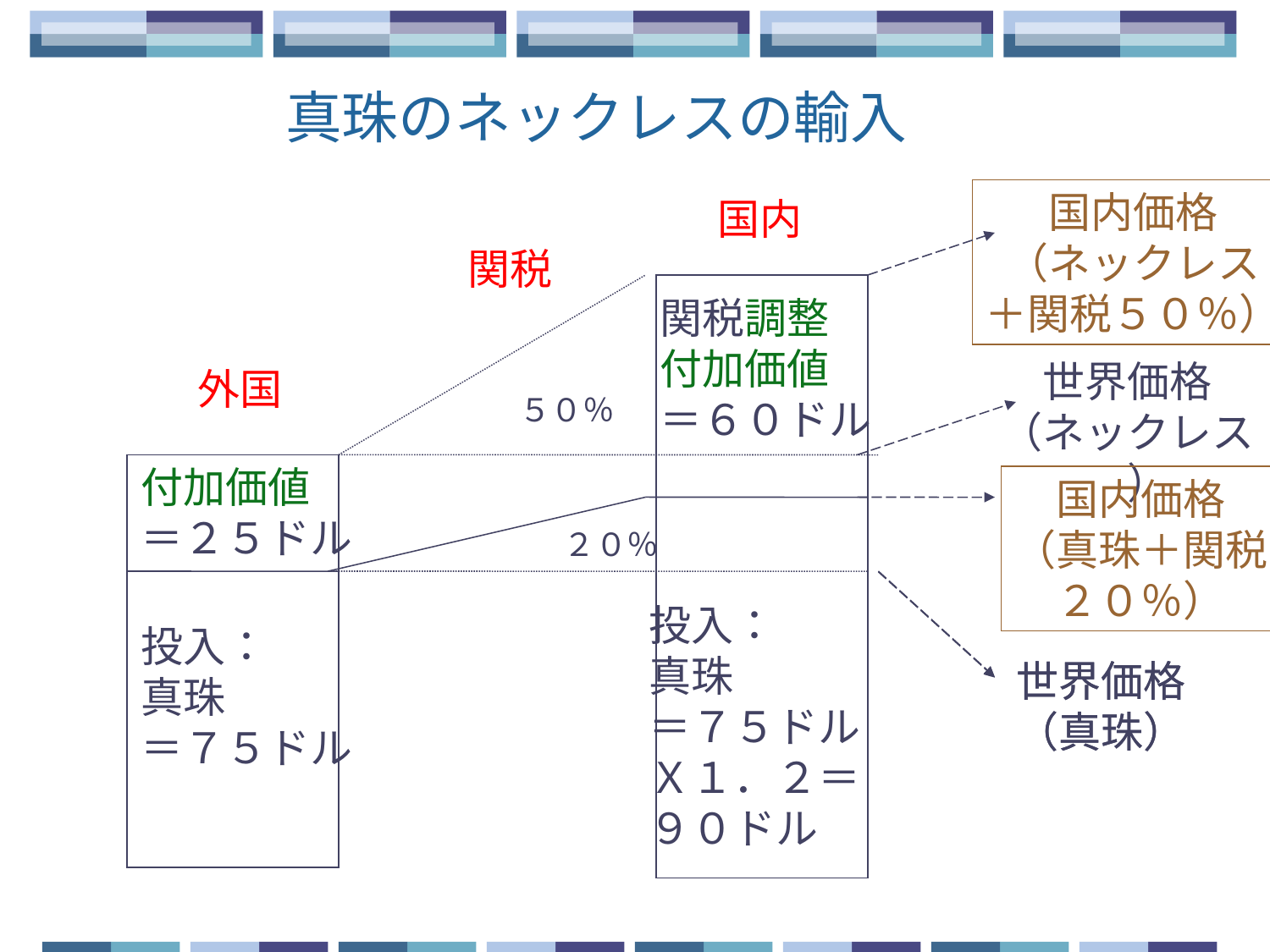

# 真珠のネックレスの輸入

国内価格
（ネックレス
＋関税５０％）
国内

関税

関税調整
付加価値
＝６０ドル
世界価格
（ネックレス　）
外国
５０％

付加価値
＝２５ドル

国内価格
（真珠＋関税
２０％）

２０％

投入：
真珠
＝７５ドル
Ｘ１．２＝
９０ドル
投入：
真珠
＝７５ドル
世界価格
（真珠）
世界価格
（真珠）